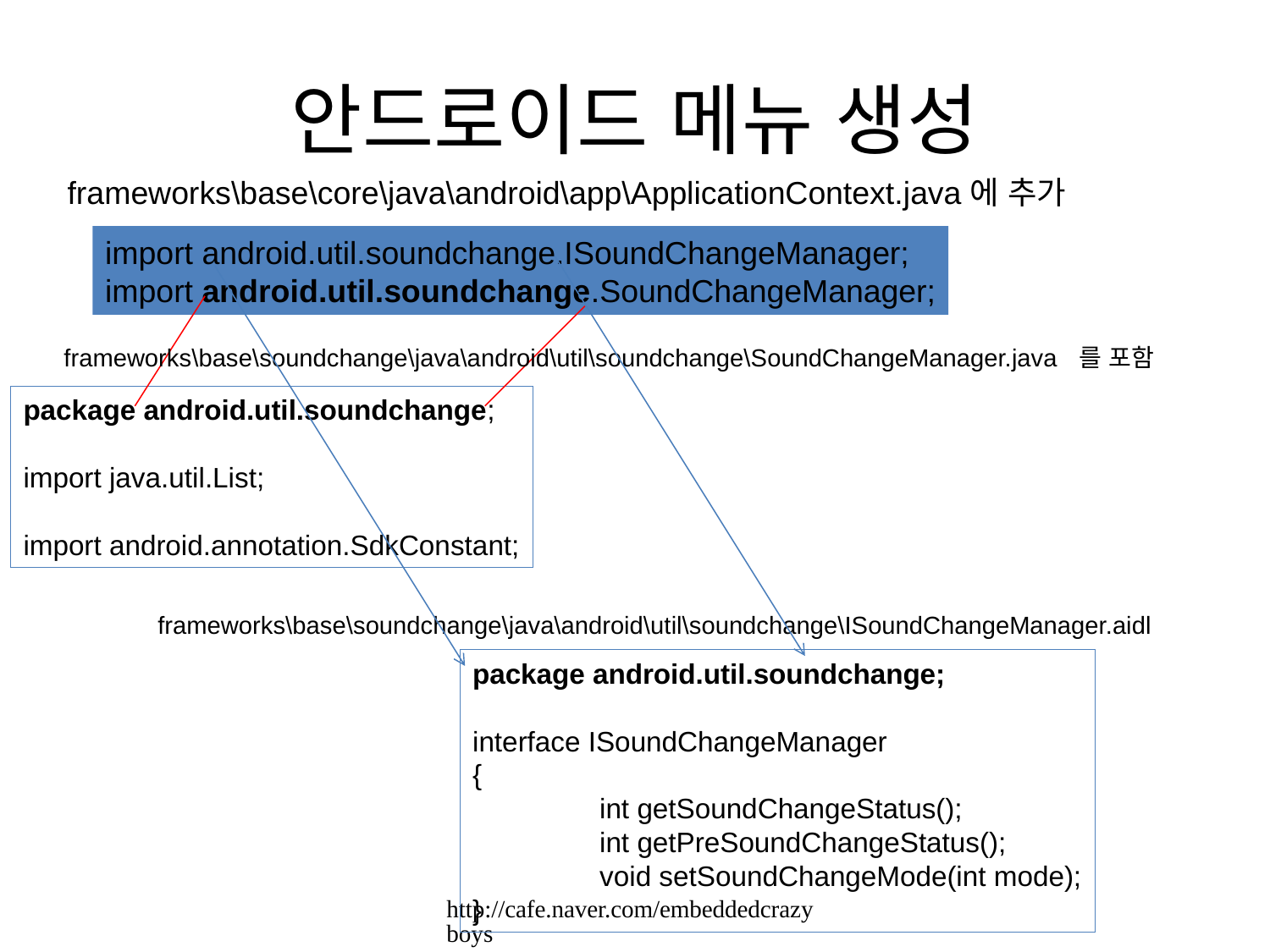

# 안드로이드 메뉴 생성
frameworks\base\core\java\android\app\ApplicationContext.java에 추가

import android.util.soundchange.ISoundChangeManager;
import android.util.soundchange.SoundChangeManager;
frameworks\base\soundchange\java\android\util\soundchange\SoundChangeManager.java  를 포함
package android.util.soundchange;

import java.util.List;

import android.annotation.SdkConstant;
frameworks\base\soundchange\java\android\util\soundchange\ISoundChangeManager.aidl
package android.util.soundchange;

interface ISoundChangeManager
{
	int getSoundChangeStatus();
	int getPreSoundChangeStatus();
	void setSoundChangeMode(int mode);
}
http://cafe.naver.com/embeddedcrazyboys